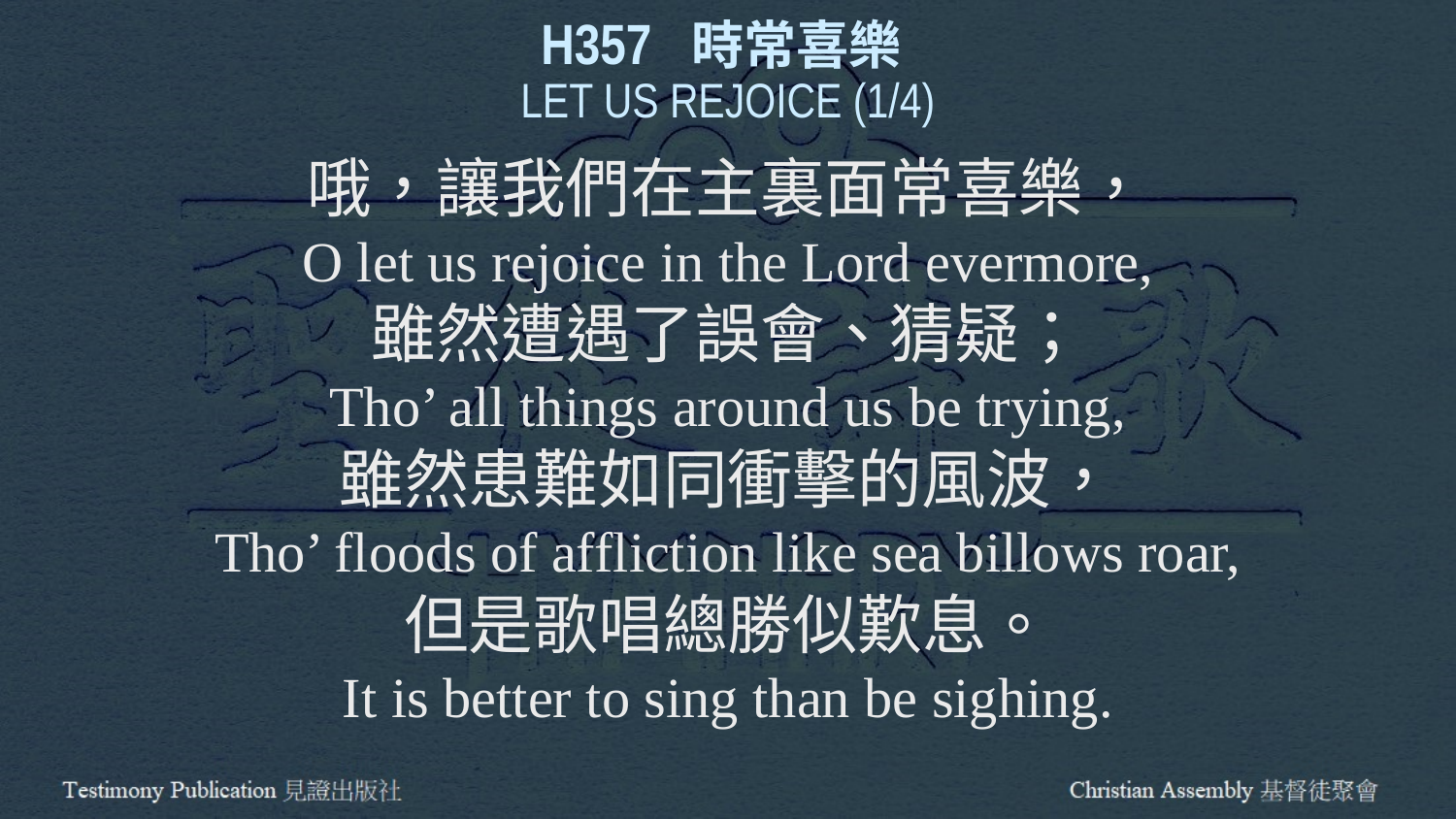

H357  時常喜樂
LET US REJOICE (1/4)
哦，讓我們在主裏面常喜樂，
O let us rejoice in the Lord evermore,
雖然遭遇了誤會、猜疑；
Tho’ all things around us be trying,
雖然患難如同衝擊的風波，
Tho’ floods of affliction like sea billows roar,
但是歌唱總勝似歎息。
It is better to sing than be sighing.